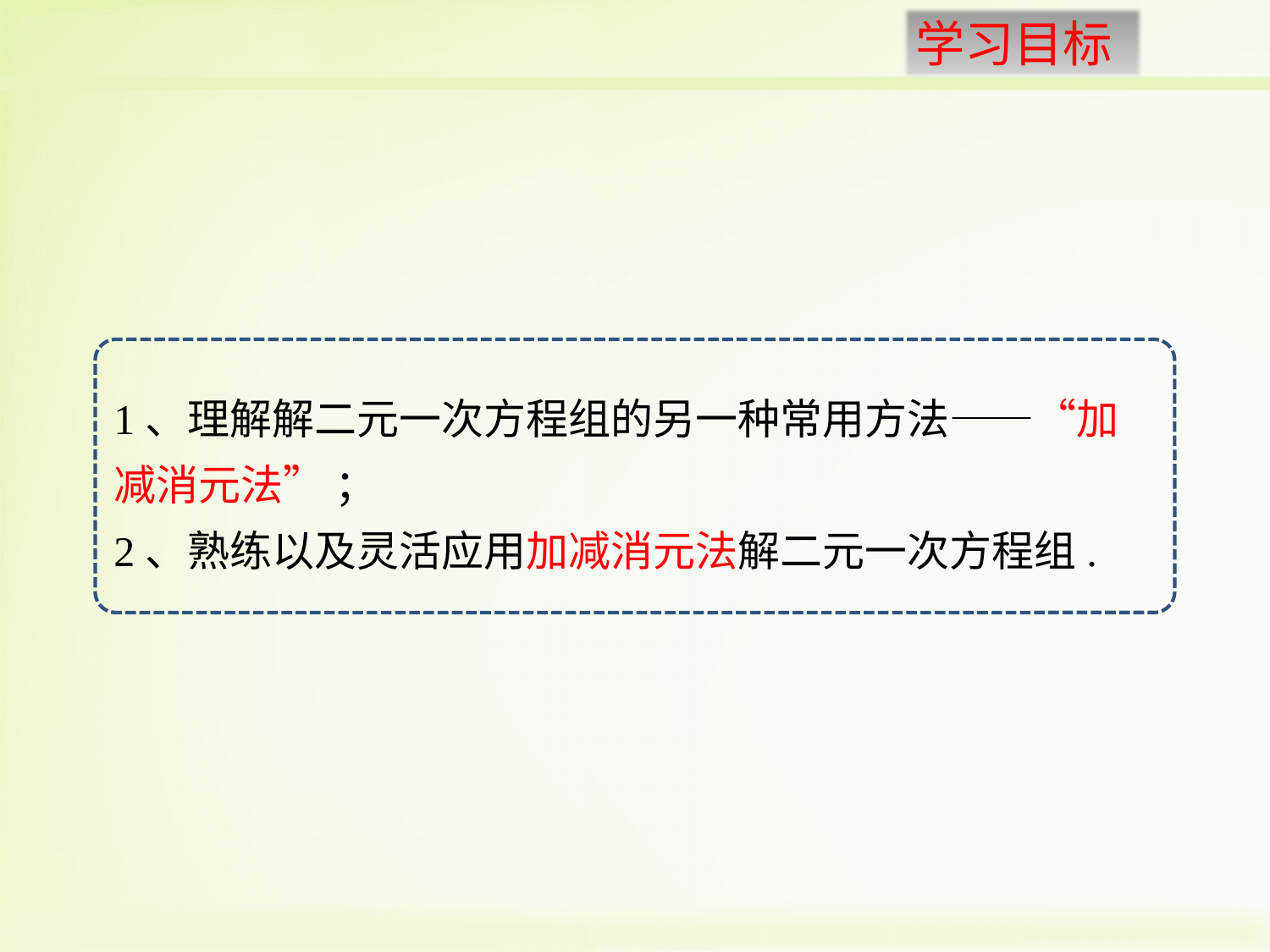

1、理解解二元一次方程组的另一种常用方法——“加减消元法” ；
2、熟练以及灵活应用加减消元法解二元一次方程组.